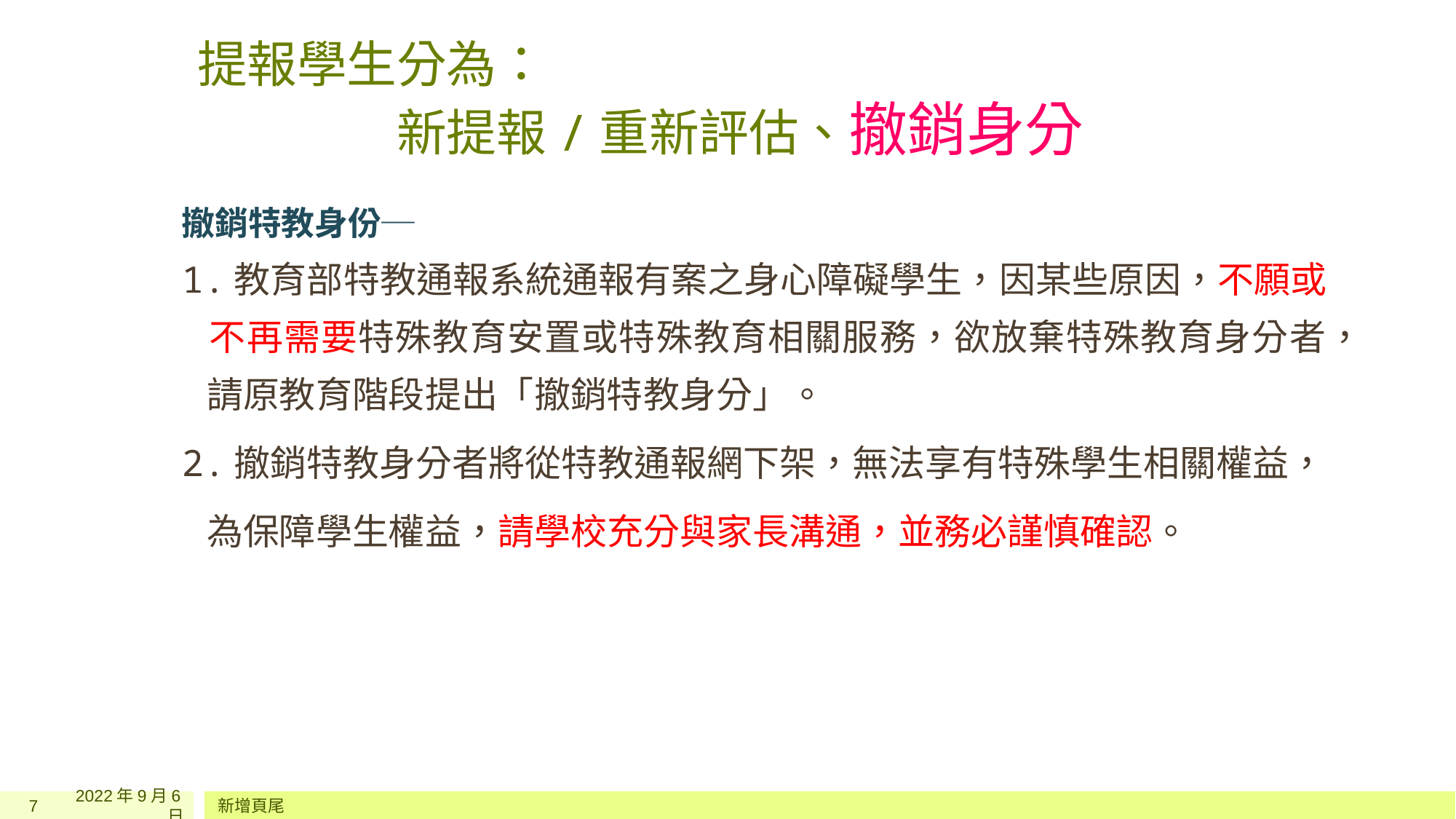

提報學生分為：
                  新提報/重新評估、撤銷身分
撤銷特教身份─
1.教育部特教通報系統通報有案之身心障礙學生，因某些原因，不願或
  不再需要特殊教育安置或特殊教育相關服務，欲放棄特殊教育身分者，
  請原教育階段提出「撤銷特教身分」。
2.撤銷特教身分者將從特教通報網下架，無法享有特殊學生相關權益，
  為保障學生權益，請學校充分與家長溝通，並務必謹慎確認。
7
2022年9月6日
新增頁尾